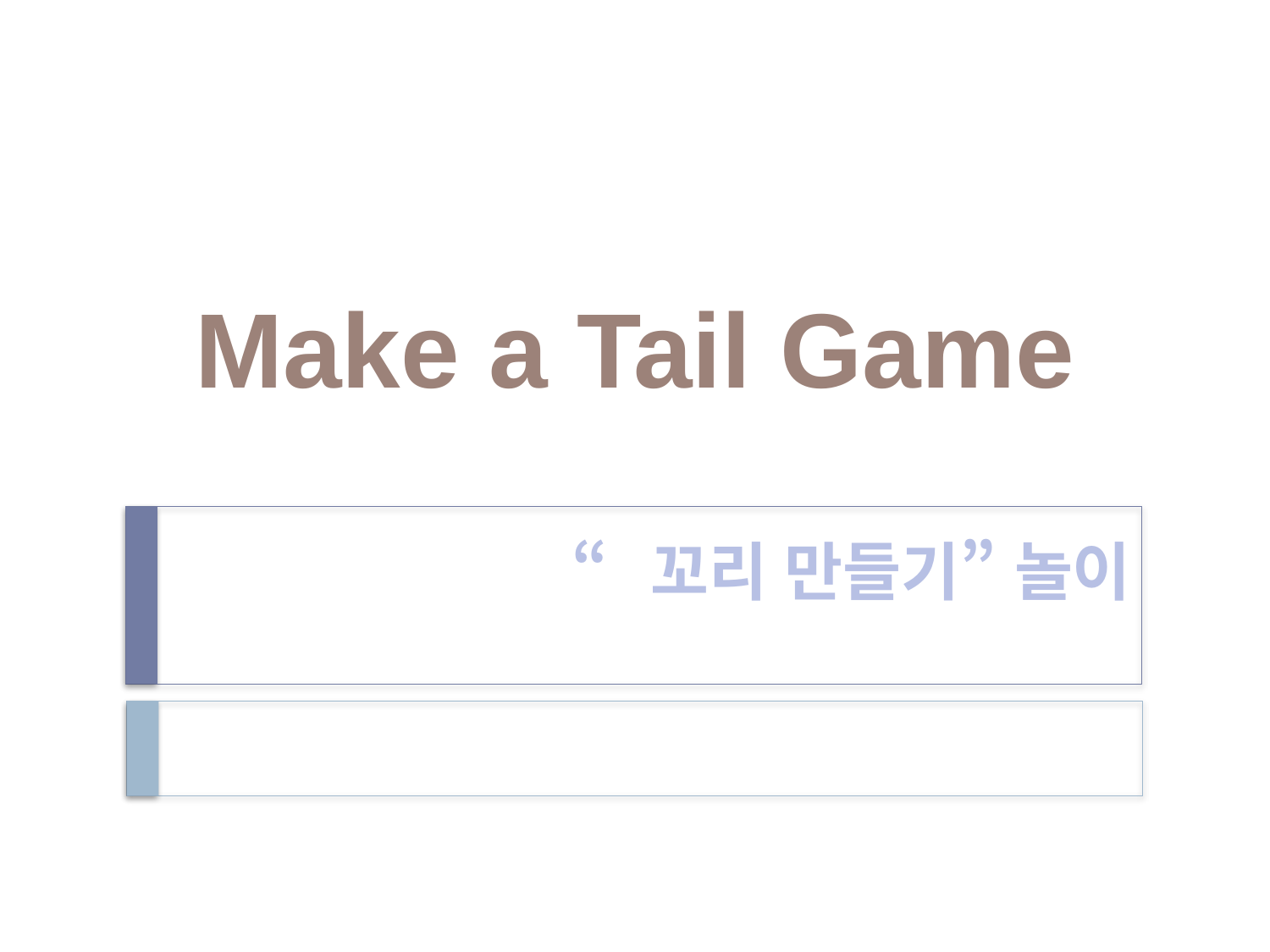

Make a Tail Game
“꼬리 만들기” 놀이